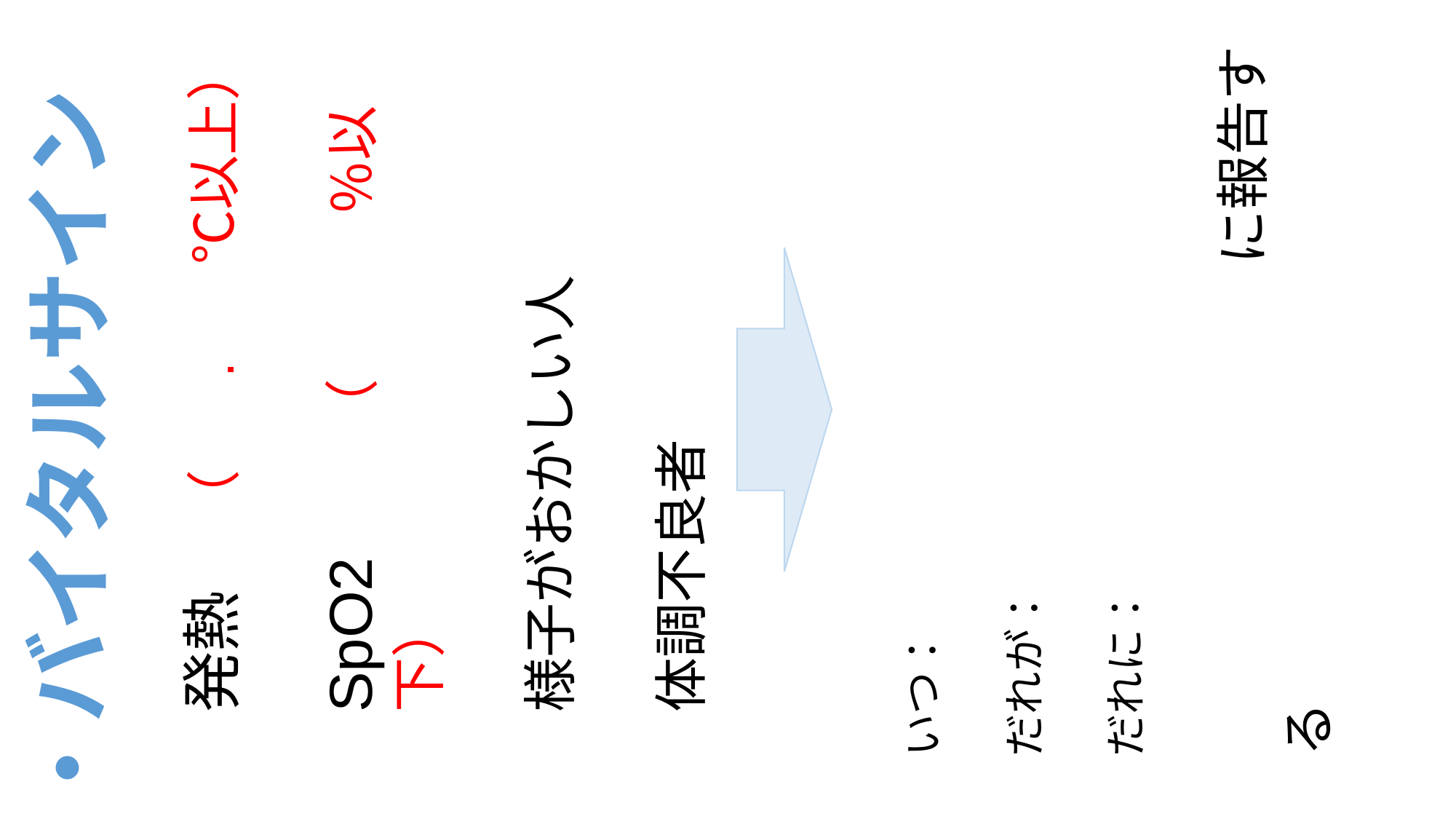

・バイタルサイン

発熱 　（  　.  　℃以上）

SpO2　　（　　　％以下）

様子がおかしい人

体調不良者
いつ：

だれが：

だれに：

　　　　　　　　　　に報告する